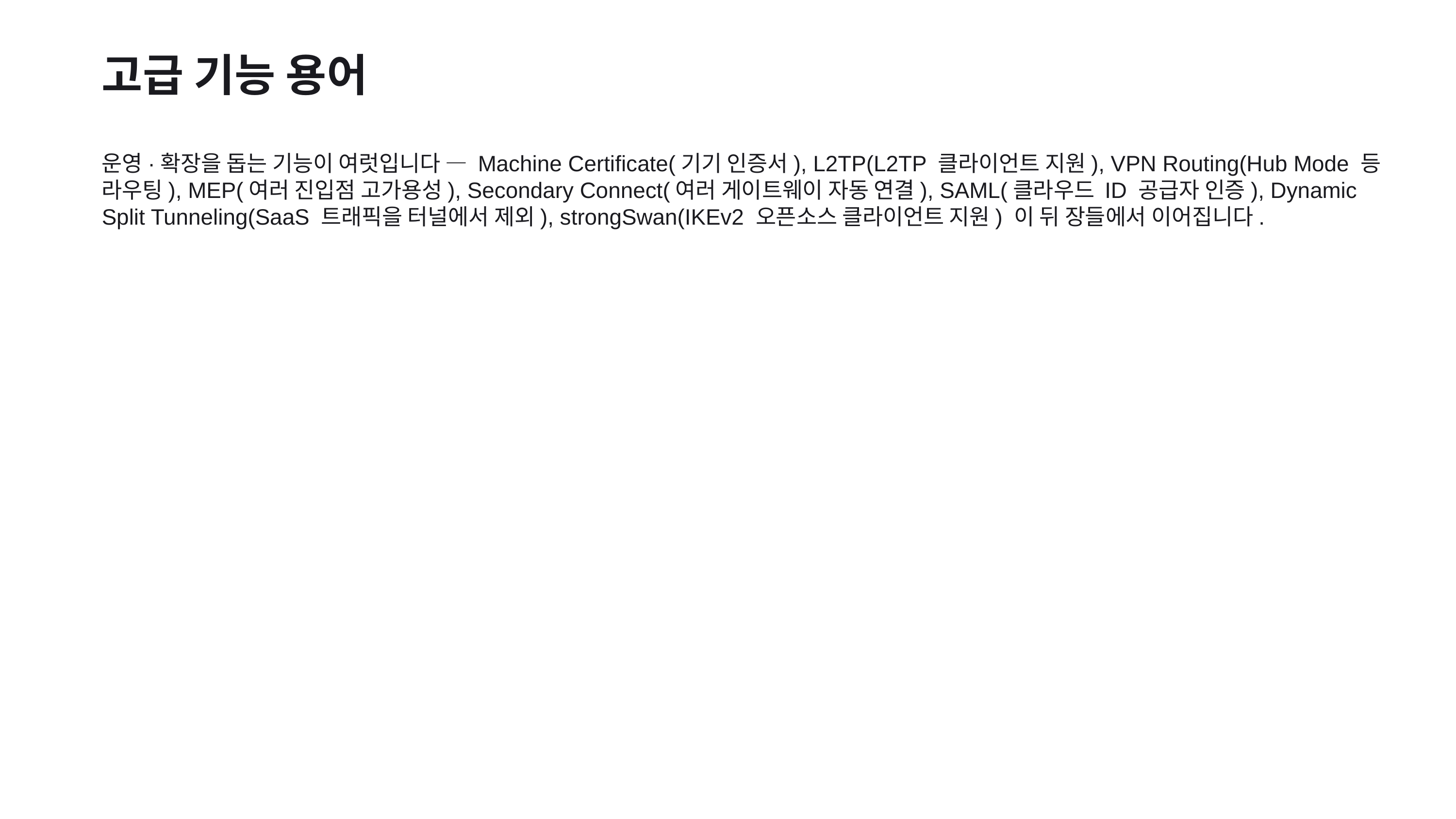

고급 기능 용어
운영·확장을 돕는 기능이 여럿입니다 — Machine Certificate(기기 인증서), L2TP(L2TP 클라이언트 지원), VPN Routing(Hub Mode 등 라우팅), MEP(여러 진입점 고가용성), Secondary Connect(여러 게이트웨이 자동 연결), SAML(클라우드 ID 공급자 인증), Dynamic Split Tunneling(SaaS 트래픽을 터널에서 제외), strongSwan(IKEv2 오픈소스 클라이언트 지원) 이 뒤 장들에서 이어집니다.